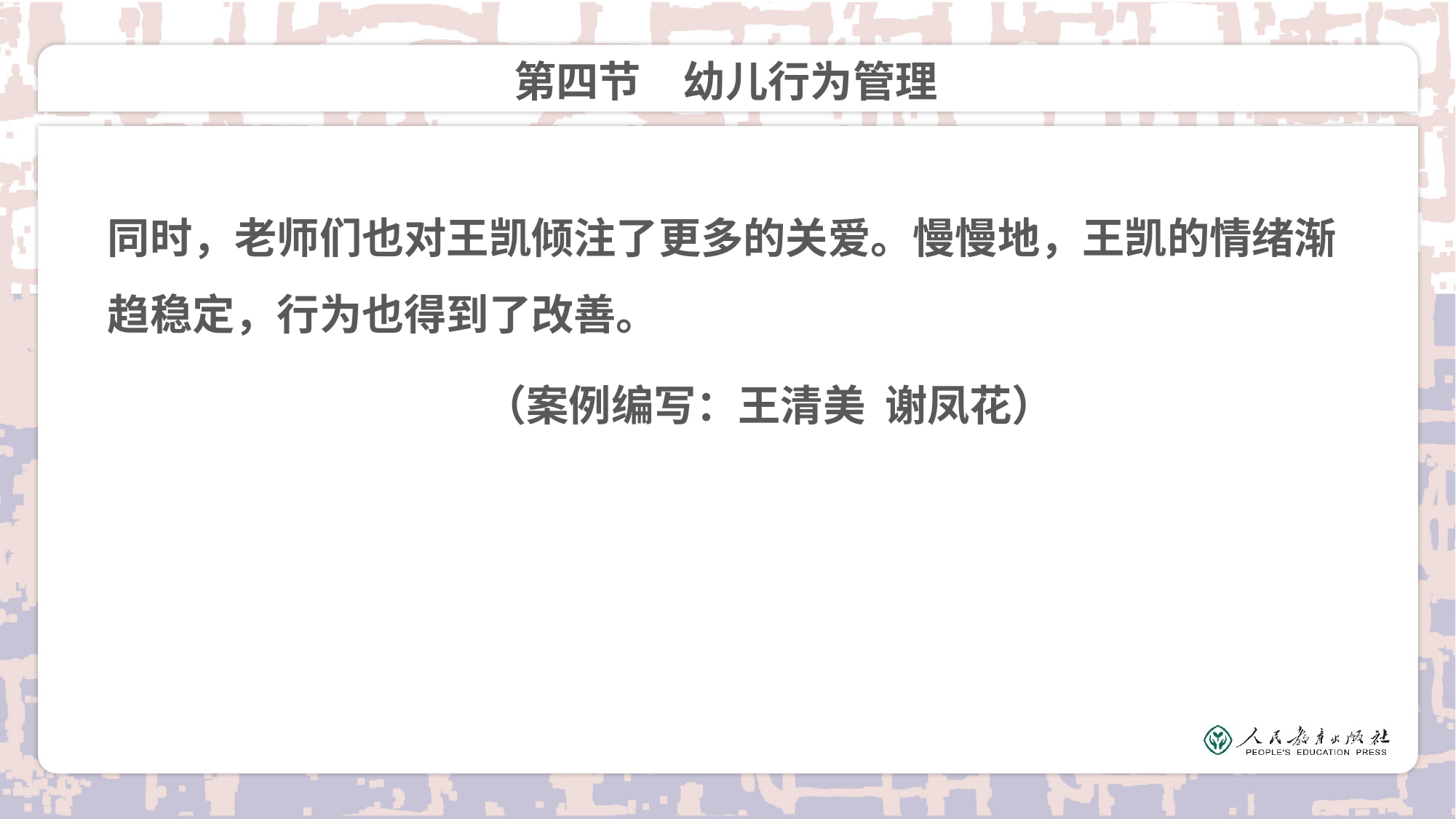

# 第四节　幼儿行为管理
同时，老师们也对王凯倾注了更多的关爱。慢慢地，王凯的情绪渐趋稳定，行为也得到了改善。
                                      （案例编写：王清美  谢凤花）